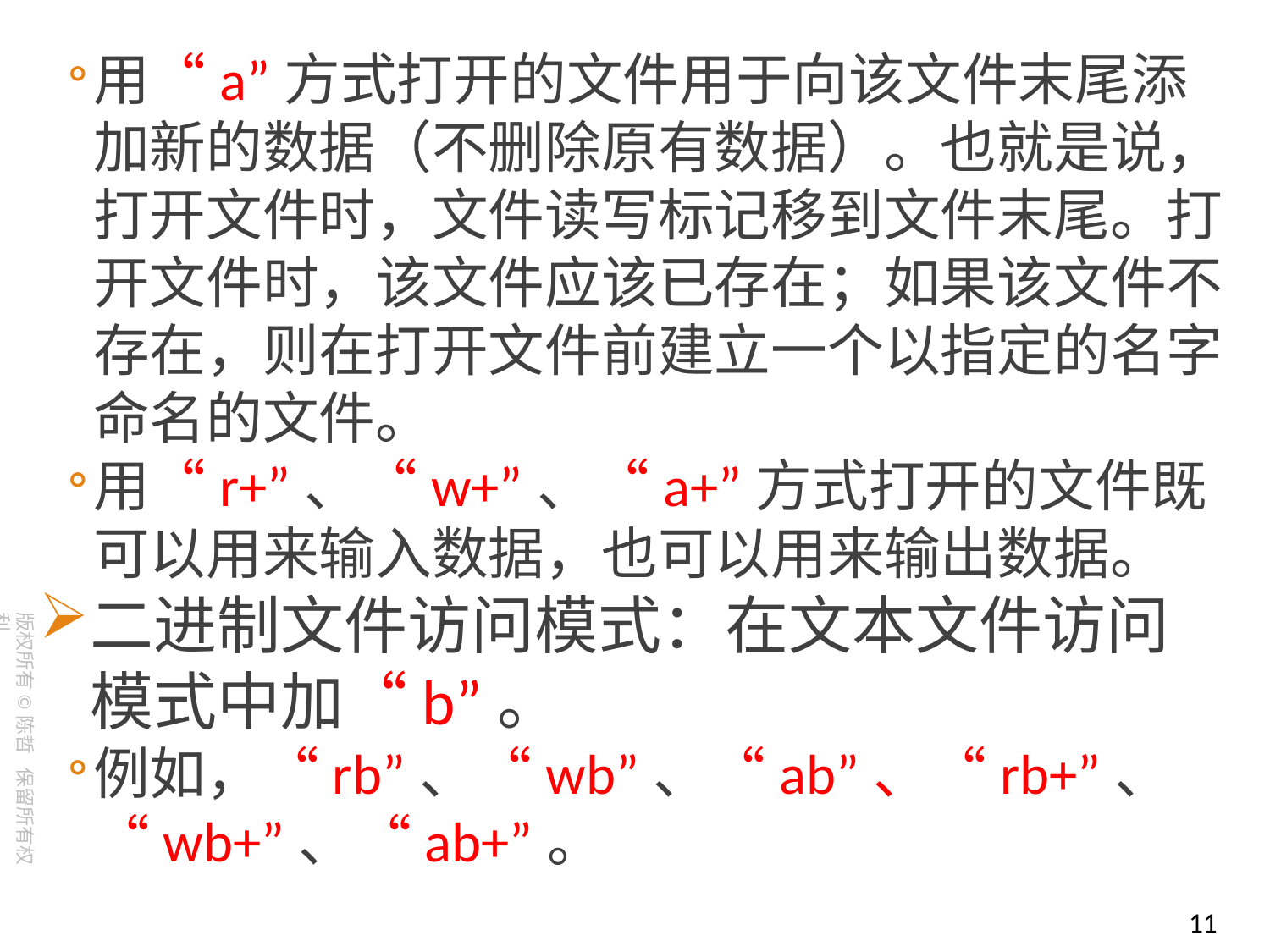

用“a”方式打开的文件用于向该文件末尾添加新的数据（不删除原有数据）。也就是说，打开文件时，文件读写标记移到文件末尾。打开文件时，该文件应该已存在；如果该文件不存在，则在打开文件前建立一个以指定的名字命名的文件。
用“r+”、“w+”、“a+”方式打开的文件既可以用来输入数据，也可以用来输出数据。
二进制文件访问模式：在文本文件访问模式中加“b”。
例如，“rb”、“wb”、“ab”、“rb+”、“wb+”、“ab+”。

11